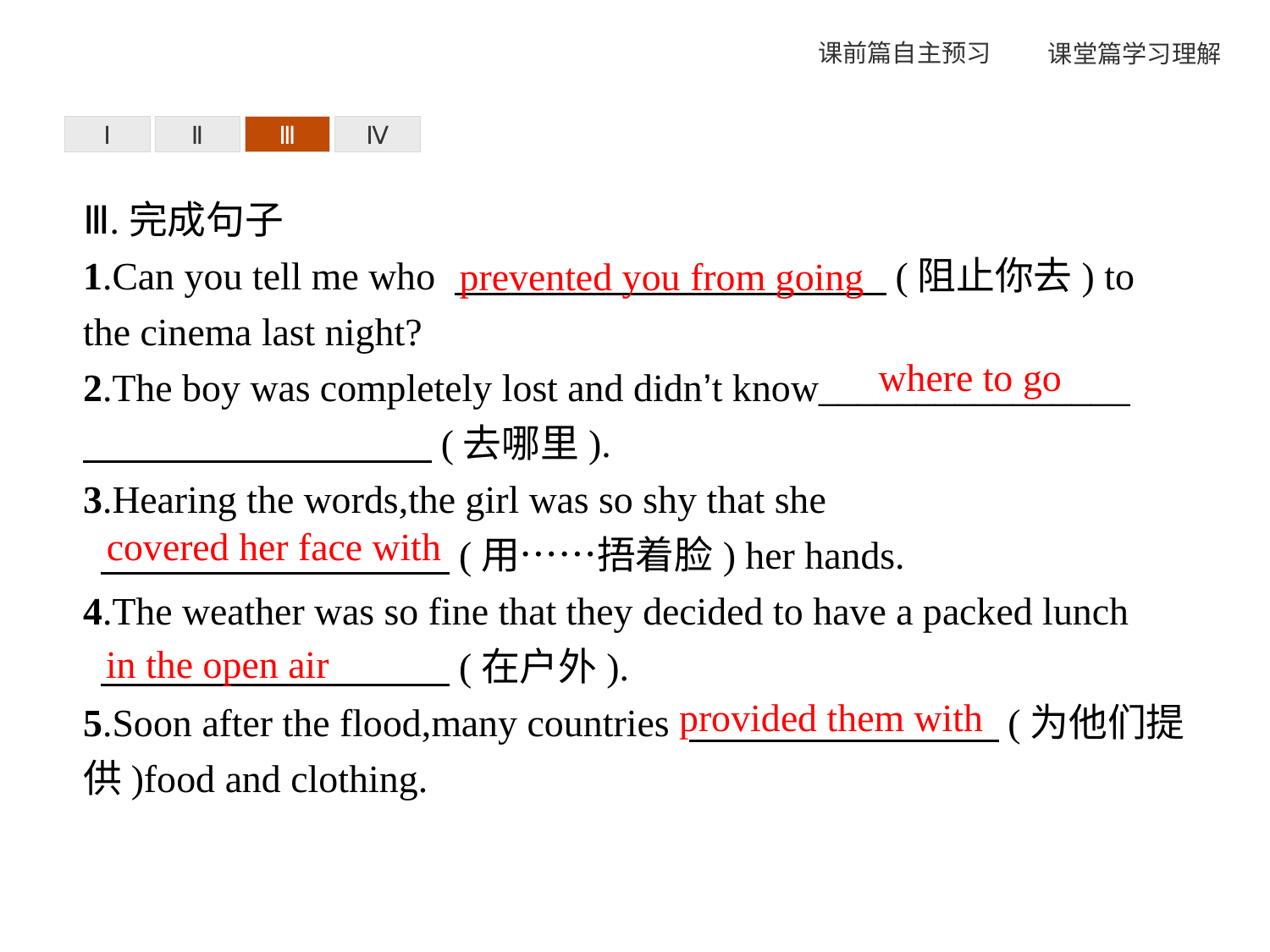

Ⅰ
Ⅱ
Ⅲ
Ⅳ
Ⅲ.完成句子
1.Can you tell me who 　              　　　　　　　(阻止你去) to the cinema last night?
2.The boy was completely lost and didn’t know________________ 　　　　　　　　　(去哪里).
3.Hearing the words,the girl was so shy that she
 　　　　　　　　　(用……捂着脸) her hands.
4.The weather was so fine that they decided to have a packed lunch
 　　　　　　　　　(在户外).
5.Soon after the flood,many countries 　　　　　　　　(为他们提供)food and clothing.
prevented you from going
where to go
covered her face with
in the open air
provided them with